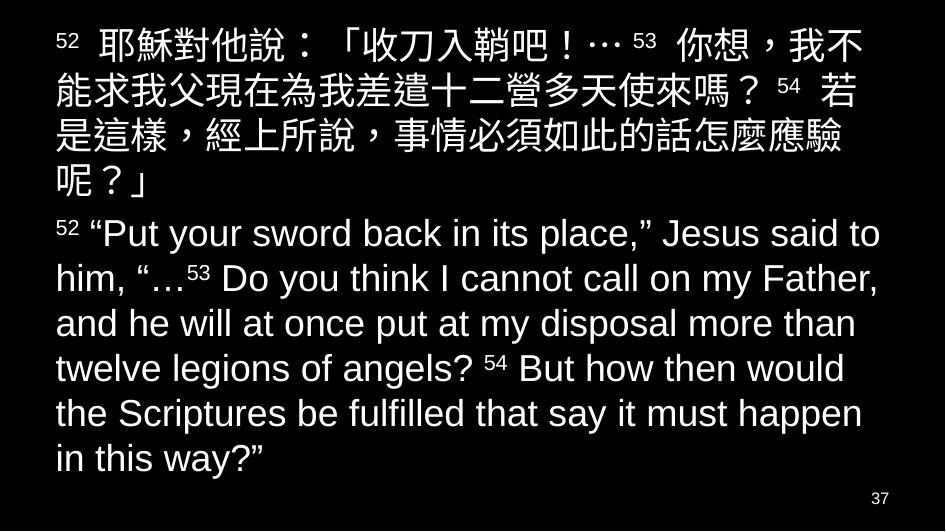

52 耶穌對他說：「收刀入鞘吧！…53 你想，我不能求我父現在為我差遣十二營多天使來嗎？54 若是這樣，經上所說，事情必須如此的話怎麼應驗呢？」
52 “Put your sword back in its place,” Jesus said to him, “…53 Do you think I cannot call on my Father, and he will at once put at my disposal more than twelve legions of angels? 54 But how then would the Scriptures be fulfilled that say it must happen in this way?”

37